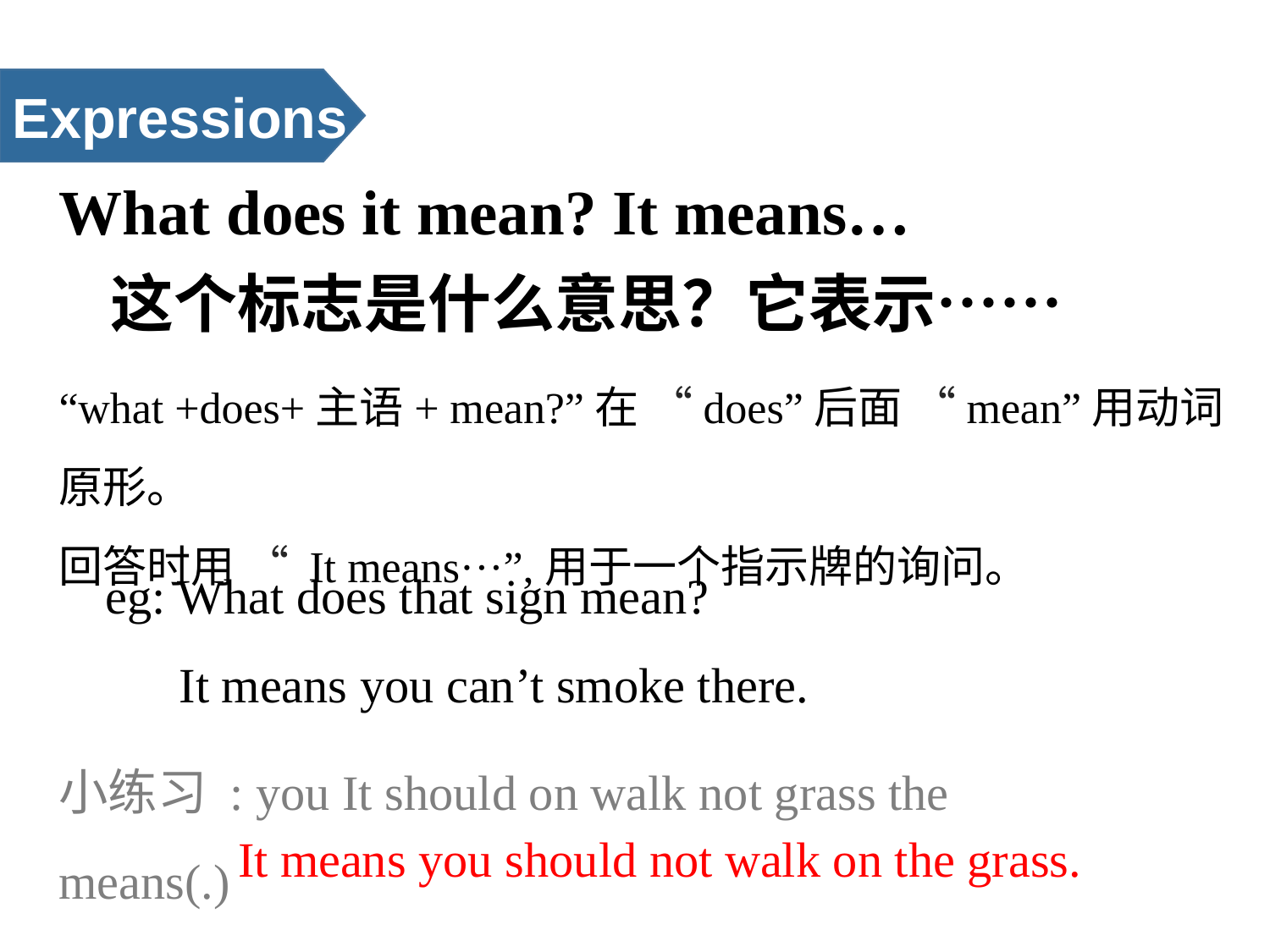

Expressions
What does it mean? It means…
这个标志是什么意思？它表示……
“what +does+主语+ mean?”在 “does”后面 “mean”用动词原形。
回答时用 “ It means···”,用于一个指示牌的询问。
eg: What does that sign mean?
      It means you can’t smoke there.
小练习 : you It should on walk not grass the means(.)
               ___________________________________
 It means you should not walk on the grass.